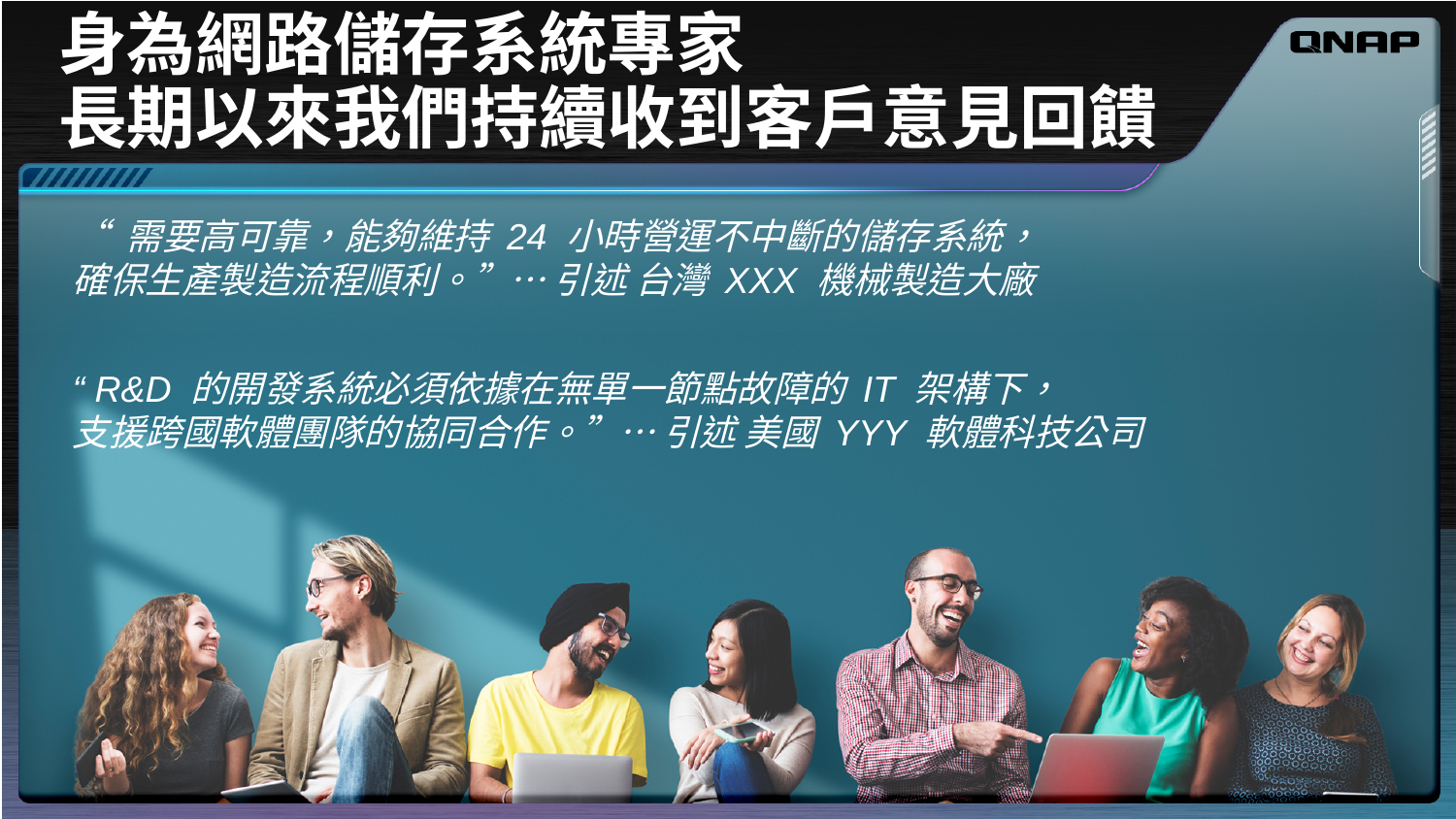

# 身為網路儲存系統專家 長期以來我們持續收到客戶意見回饋
“ 需要高可靠，能夠維持 24 小時營運不中斷的儲存系統，
確保生產製造流程順利。”… 引述 台灣 XXX 機械製造大廠
“ R&D 的開發系統必須依據在無單一節點故障的 IT 架構下，
支援跨國軟體團隊的協同合作。”… 引述 美國 YYY 軟體科技公司